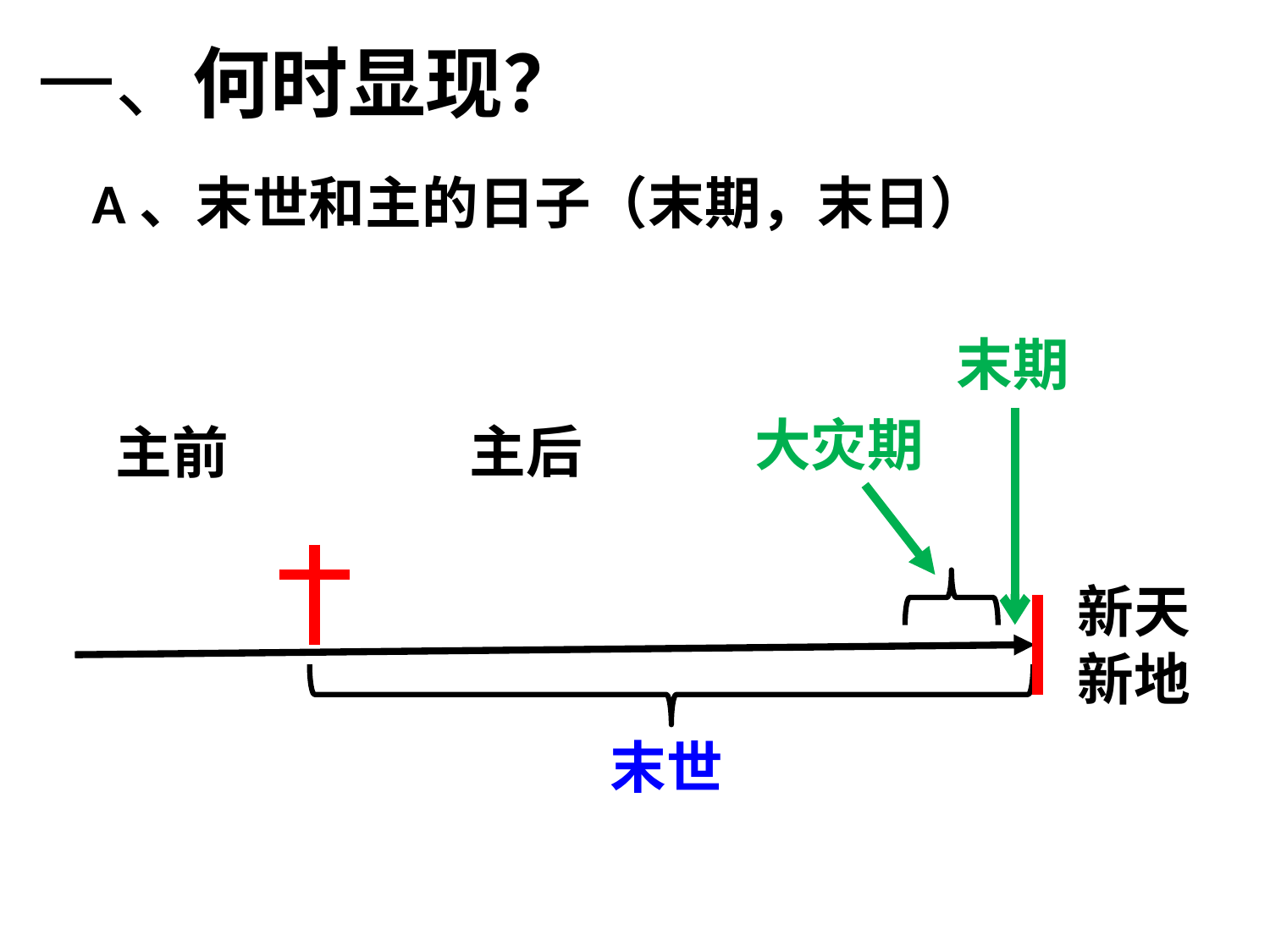

# 一、何时显现？
A、末世和主的日子（末期，末日）
末期
大灾期

主后
主前
新天新地

末世